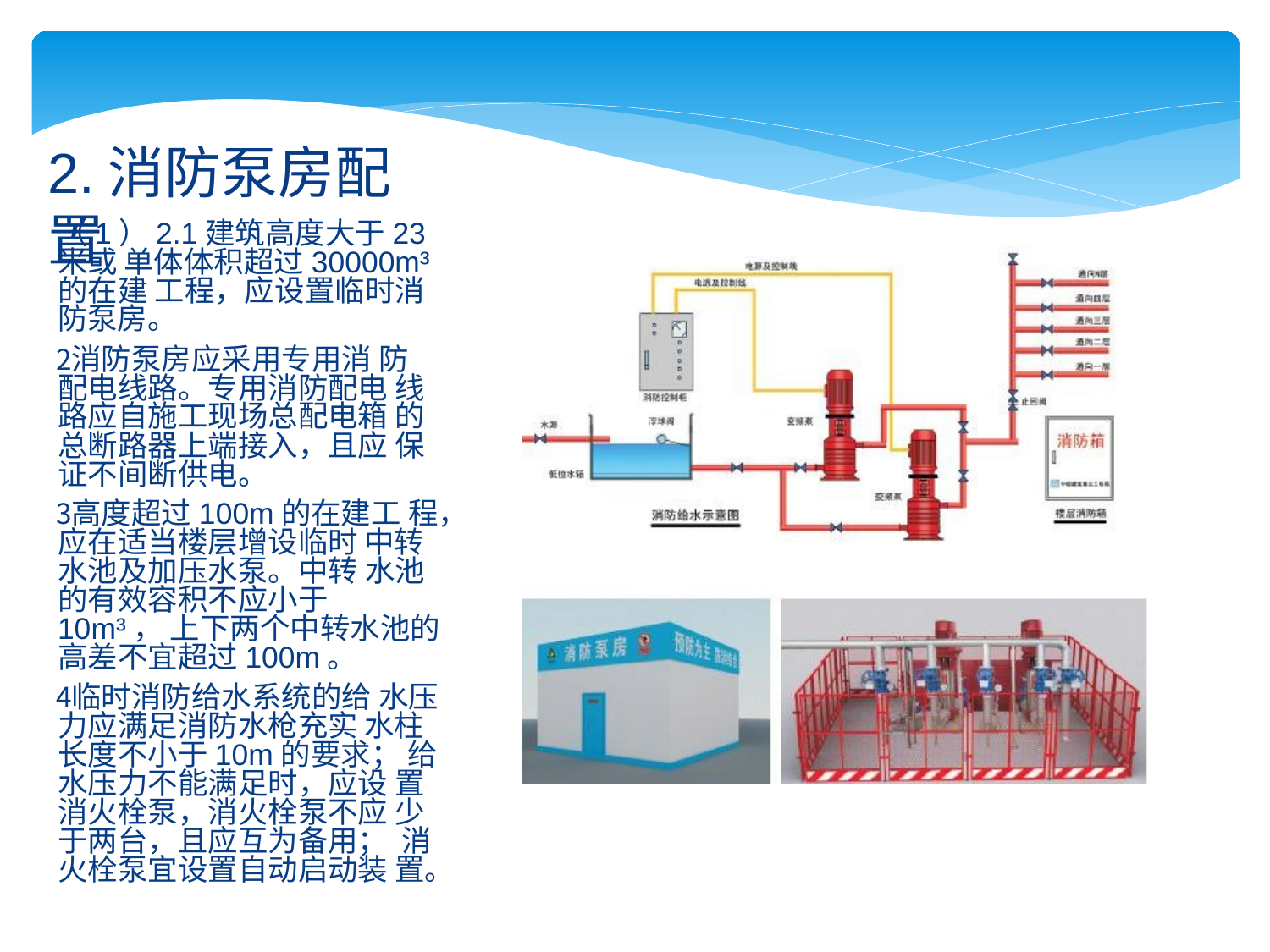

# 2.消防泵房配置
（1）2.1建筑高度大于23米或 单体体积超过30000m³的在建 工程，应设置临时消防泵房。
消防泵房应采用专用消 防配电线路。专用消防配电 线路应自施工现场总配电箱 的总断路器上端接入，且应 保证不间断供电。
高度超过100m的在建工 程，应在适当楼层增设临时 中转水池及加压水泵。中转 水池的有效容积不应小于 10m³， 上下两个中转水池的 高差不宜超过100m。
临时消防给水系统的给 水压力应满足消防水枪充实 水柱长度不小于10m的要求； 给水压力不能满足时，应设 置消火栓泵，消火栓泵不应 少于两台，且应互为备用；  消火栓泵宜设置自动启动装 置。